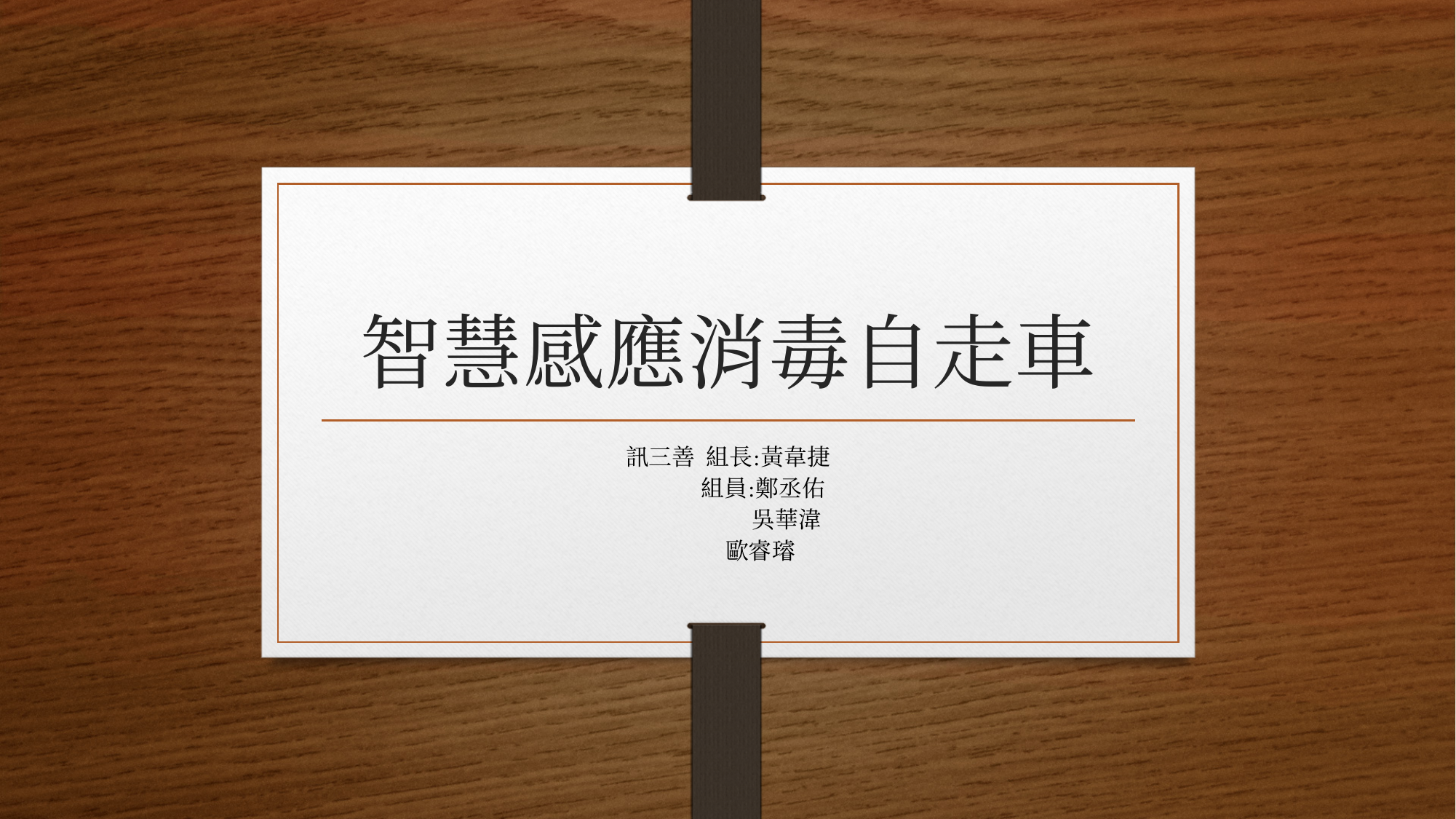

# 智慧感應消毒自走車
訊三善  組長:黃韋捷
              組員:鄭丞佑
                       吳華湋
                      歐睿璿